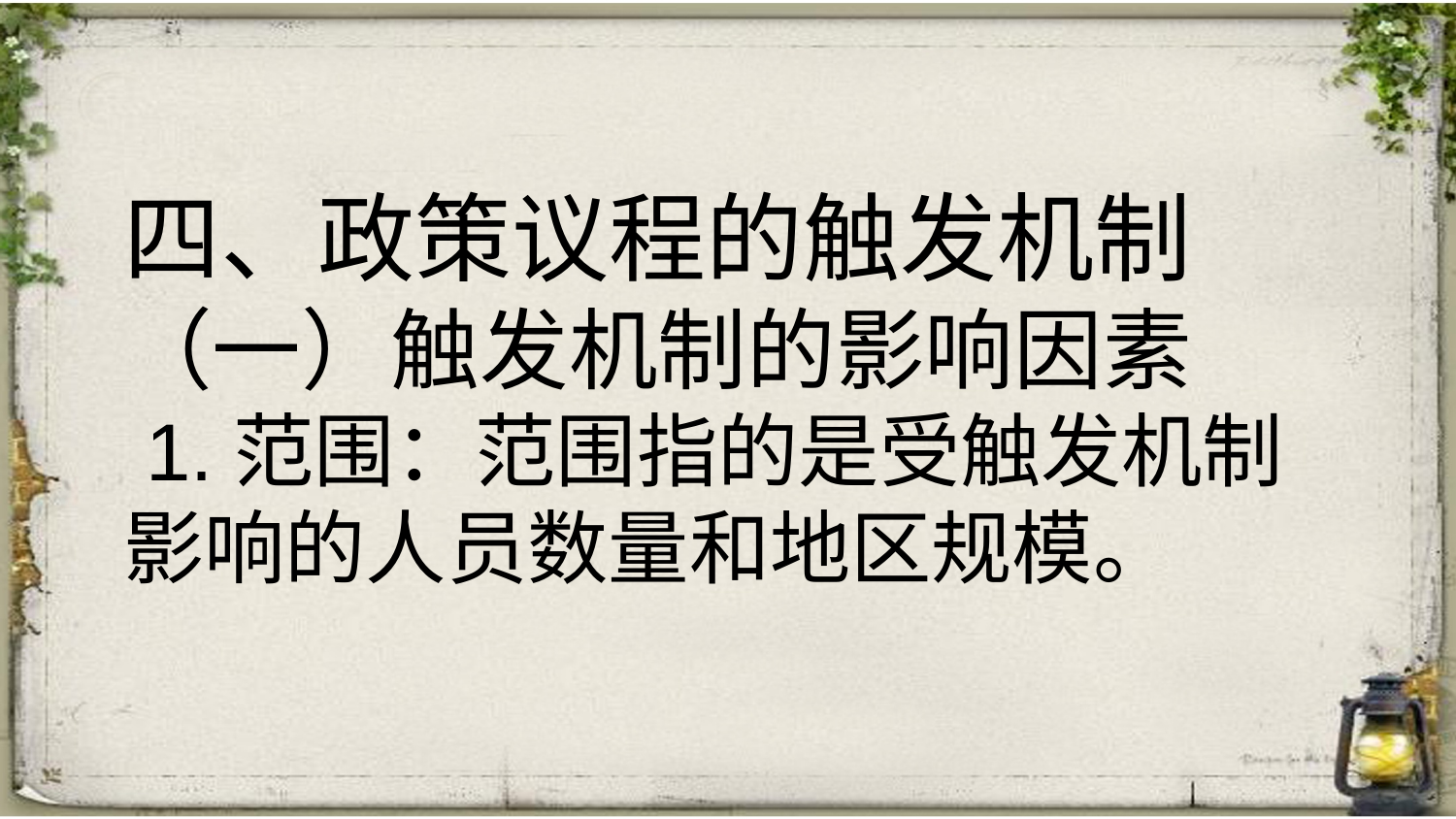

四、政策议程的触发机制
（一）触发机制的影响因素
 1.范围：范围指的是受触发机制影响的人员数量和地区规模。